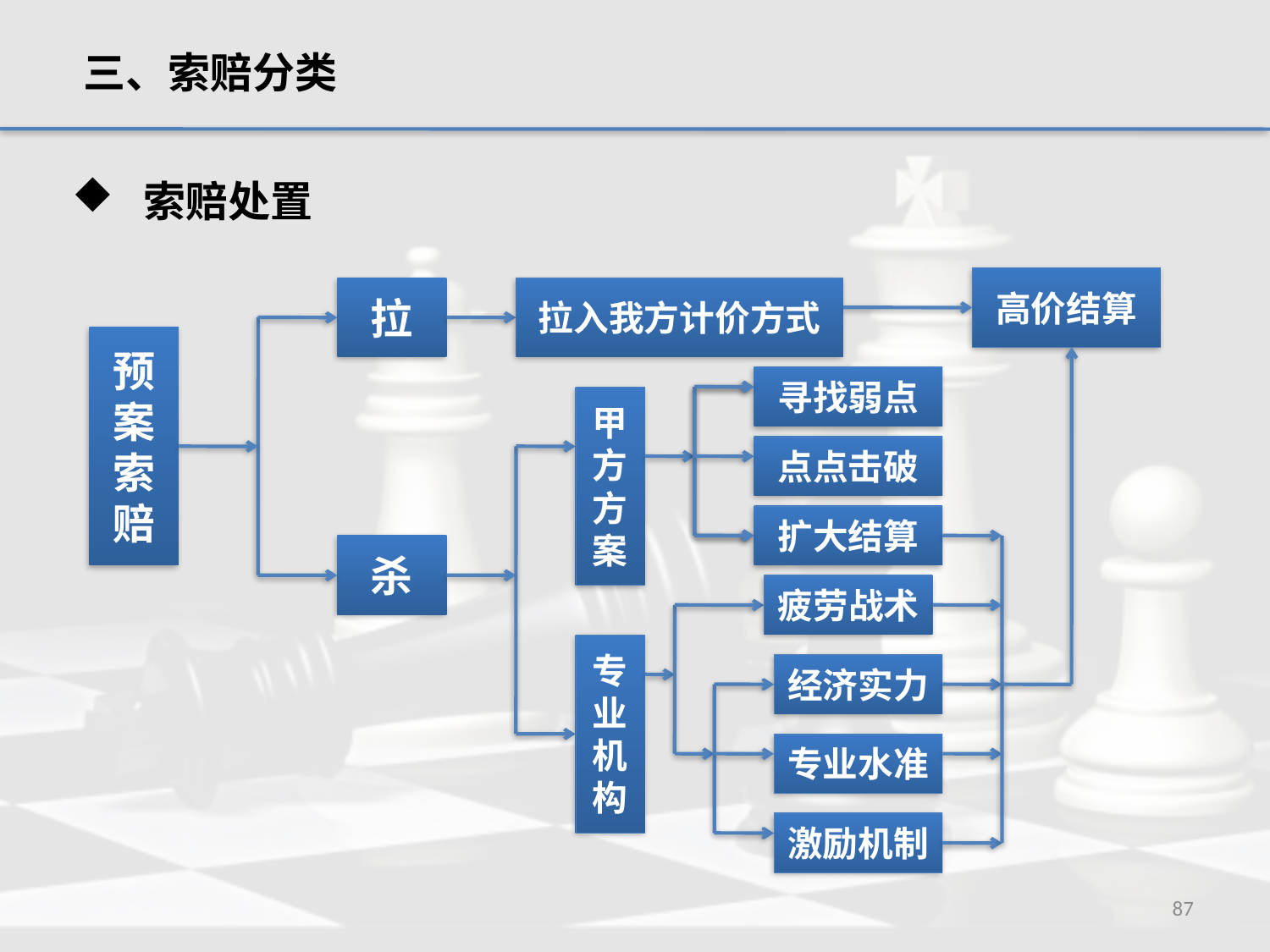

三、索赔分类
  索赔处置
高价结算
拉
拉入我方计价方式
预案索赔
寻找弱点
甲方方案
点点击破
扩大结算
杀
疲劳战术
专业机构
经济实力
专业水准
激励机制
87